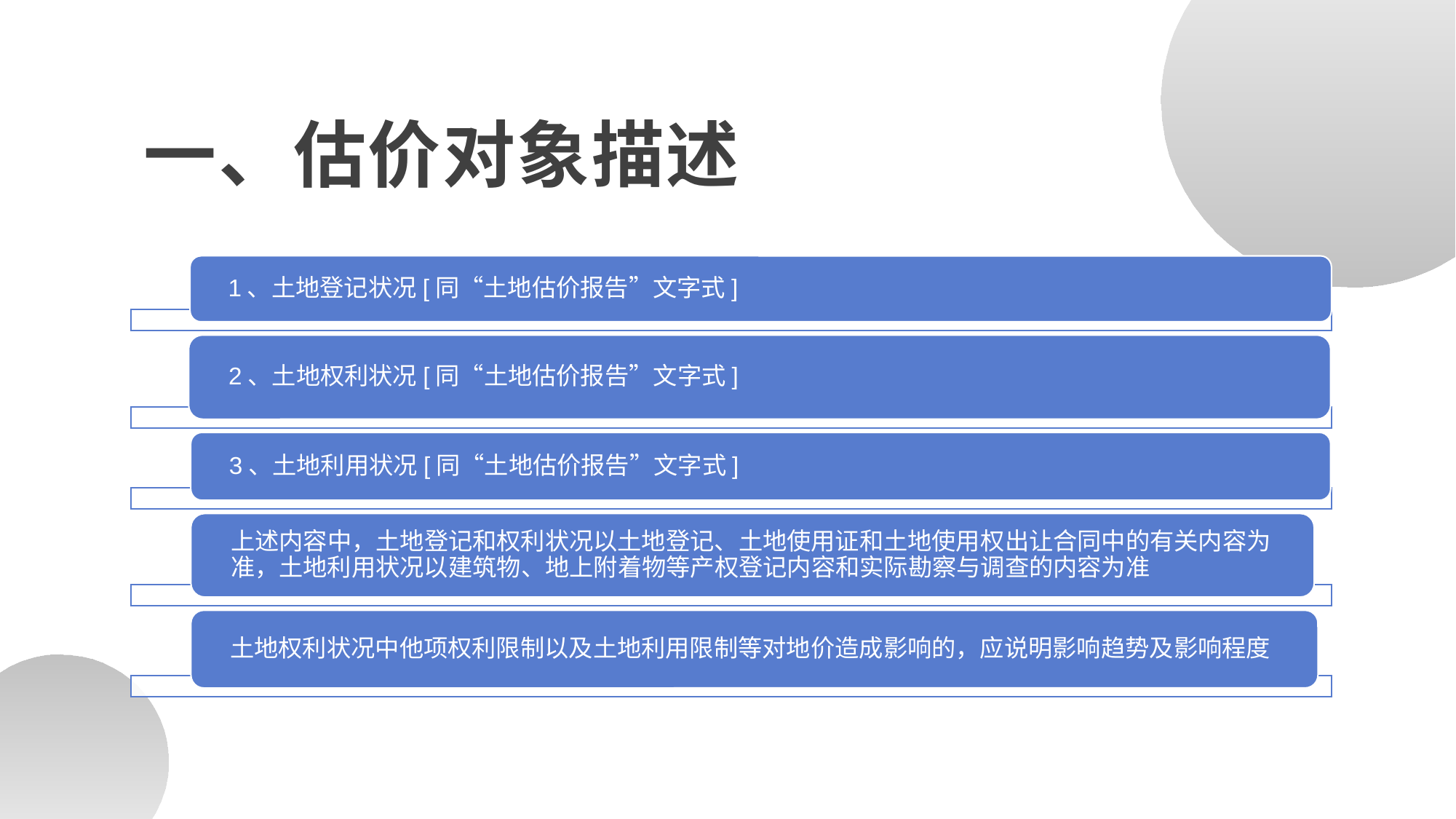

一、估价对象描述
1、土地登记状况[同“土地估价报告”文字式]
2、土地权利状况[同“土地估价报告”文字式]
3、土地利用状况[同“土地估价报告”文字式]
上述内容中，土地登记和权利状况以土地登记、土地使用证和土地使用权出让合同中的有关内容为准，土地利用状况以建筑物、地上附着物等产权登记内容和实际勘察与调查的内容为准
土地权利状况中他项权利限制以及土地利用限制等对地价造成影响的，应说明影响趋势及影响程度